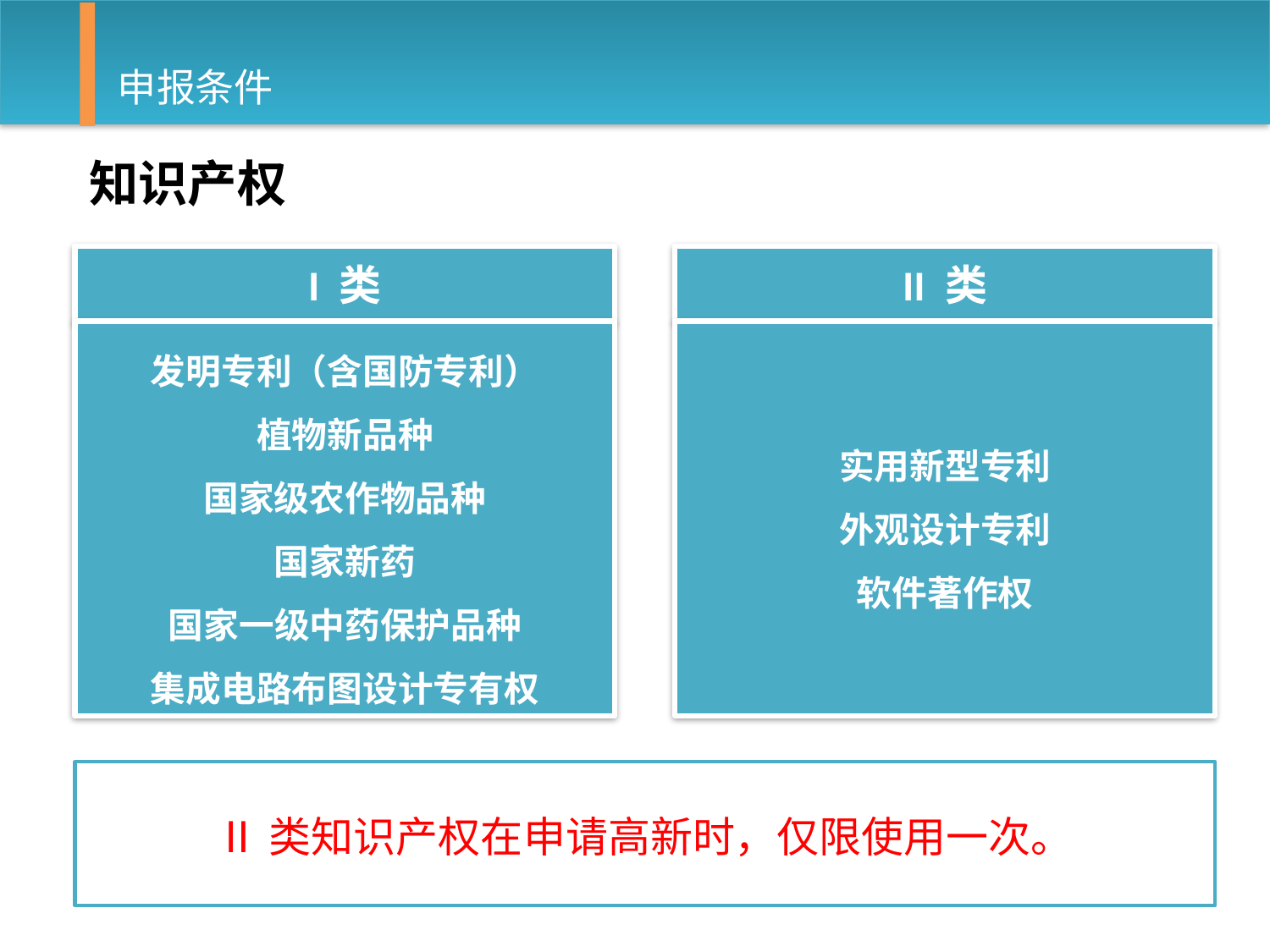

# 申报条件
知识产权
I 类
发明专利（含国防专利）
植物新品种
国家级农作物品种
国家新药
国家一级中药保护品种
集成电路布图设计专有权
II 类
实用新型专利
外观设计专利
软件著作权

Ⅱ类知识产权在申请高新时，仅限使用一次。